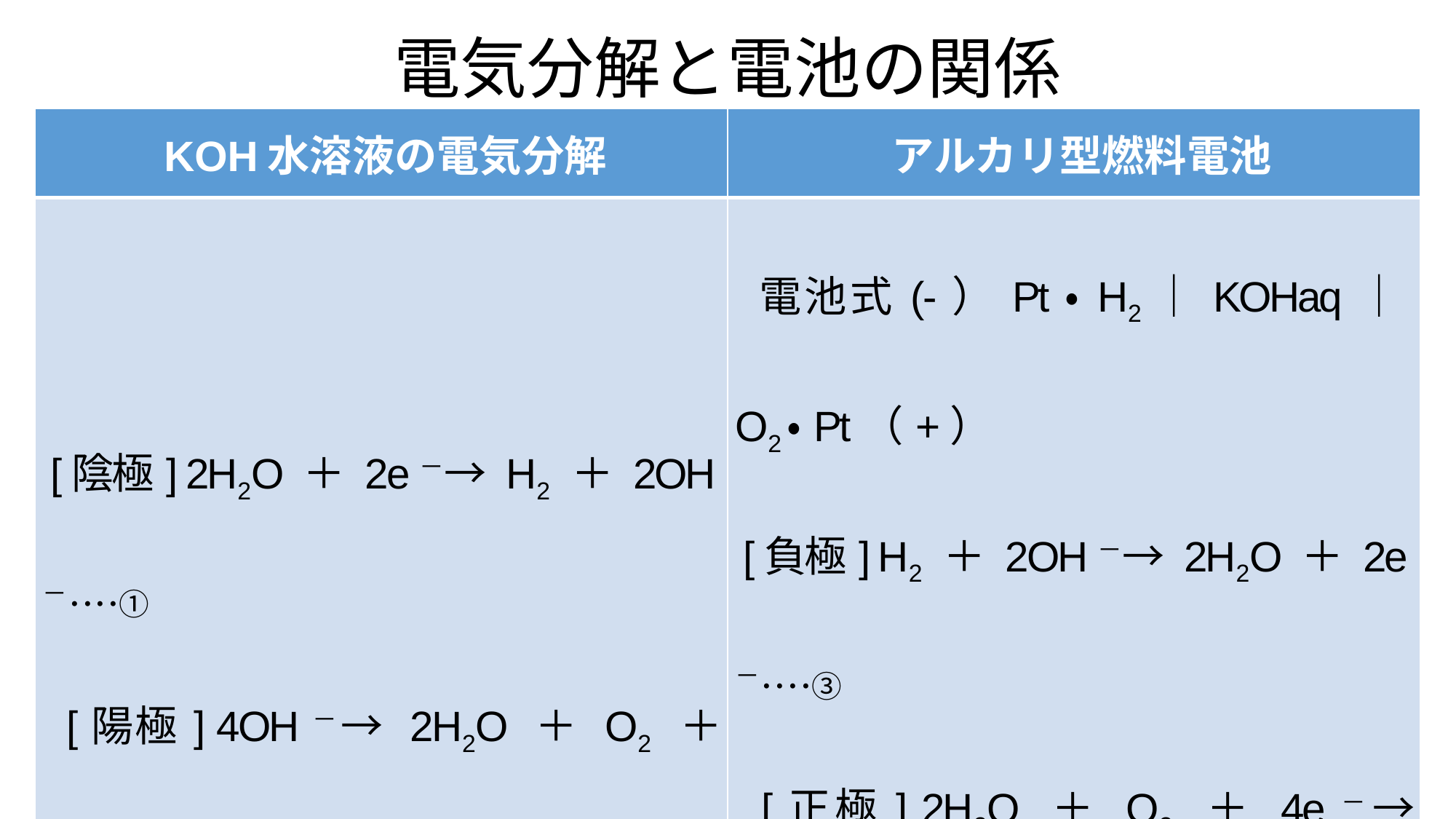

# 電気分解と電池の関係
| KOH水溶液の電気分解 | アルカリ型燃料電池 |
| --- | --- |
| [陰極] 2H2O ＋ 2e－→ H2 ＋ 2OH－････① [陽極] 4OH－→ 2H2O ＋ O2 ＋ 4e－････② ①×２＋②（全体）　2H2O → 2H2 ＋ O2 | 電池式(-）Pt・H2｜KOHaq｜O2・Pt（+） [負極] H2 ＋ 2OH－→ 2H2O ＋ 2e－････③ [正極] 2H2O ＋ O2 ＋ 4e－→ 4OH－････④ ③×２＋④（全体）　2H2 ＋ O2 → 2H2O |
| 分解電圧　1.67 V ※電気分解が起こるのに必要な最小の電圧 | 起電力　1.23 V ※両電極間に生じる電位差 |